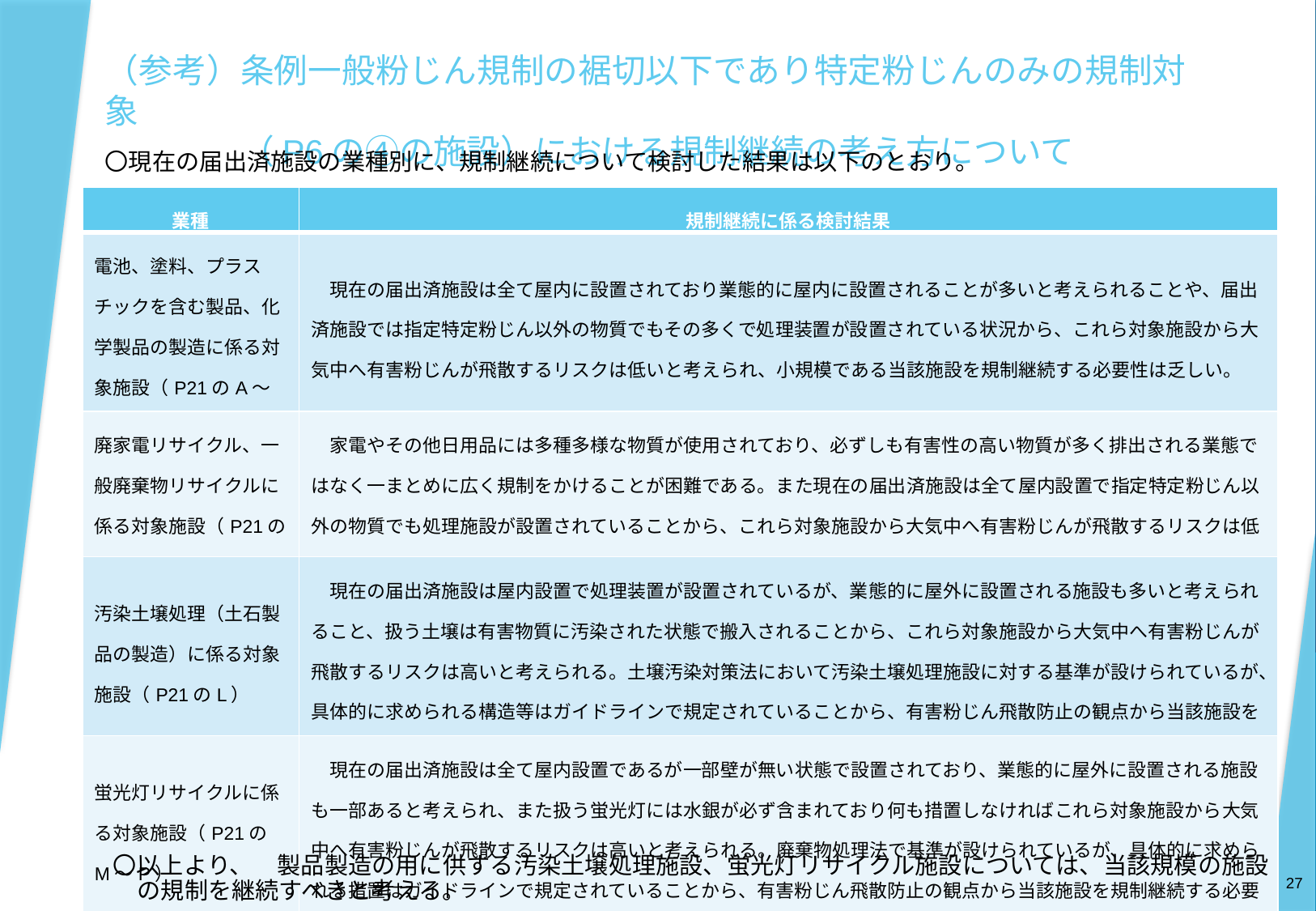

# （参考）条例一般粉じん規制の裾切以下であり特定粉じんのみの規制対象 　　　　（P6の④の施設）における規制継続の考え方について
〇現在の届出済施設の業種別に、規制継続について検討した結果は以下のとおり。
| 業種 | 規制継続に係る検討結果 |
| --- | --- |
| 電池、塗料、プラスチックを含む製品、化学製品の製造に係る対象施設（P21のA～I） | 現在の届出済施設は全て屋内に設置されており業態的に屋内に設置されることが多いと考えられることや、届出済施設では指定特定粉じん以外の物質でもその多くで処理装置が設置されている状況から、これら対象施設から大気中へ有害粉じんが飛散するリスクは低いと考えられ、小規模である当該施設を規制継続する必要性は乏しい。 |
| 廃家電リサイクル、一般廃棄物リサイクルに係る対象施設（P21のJ,K） | 家電やその他日用品には多種多様な物質が使用されており、必ずしも有害性の高い物質が多く排出される業態ではなく一まとめに広く規制をかけることが困難である。また現在の届出済施設は全て屋内設置で指定特定粉じん以外の物質でも処理施設が設置されていることから、これら対象施設から大気中へ有害粉じんが飛散するリスクは低いと考えられ、当該施設を規制継続する必要性は乏しい。 |
| 汚染土壌処理（土石製品の製造）に係る対象施設（P21のL） | 現在の届出済施設は屋内設置で処理装置が設置されているが、業態的に屋外に設置される施設も多いと考えられること、扱う土壌は有害物質に汚染された状態で搬入されることから、これら対象施設から大気中へ有害粉じんが飛散するリスクは高いと考えられる。土壌汚染対策法において汚染土壌処理施設に対する基準が設けられているが、具体的に求められる構造等はガイドラインで規定されていることから、有害粉じん飛散防止の観点から当該施設を規制継続する必要性は高い。 |
| 蛍光灯リサイクルに係る対象施設（P21のM～P） | 現在の届出済施設は全て屋内設置であるが一部壁が無い状態で設置されており、業態的に屋外に設置される施設も一部あると考えられ、また扱う蛍光灯には水銀が必ず含まれており何も措置しなければこれら対象施設から大気中へ有害粉じんが飛散するリスクは高いと考えられる。廃棄物処理法で基準が設けられているが、具体的に求められる措置はガイドラインで規定されていることから、有害粉じん飛散防止の観点から当該施設を規制継続する必要性は高い。 |

〇以上より、　製品製造の用に供する汚染土壌処理施設、蛍光灯リサイクル施設については、当該規模の施設の規制を継続すべきと考える。
27